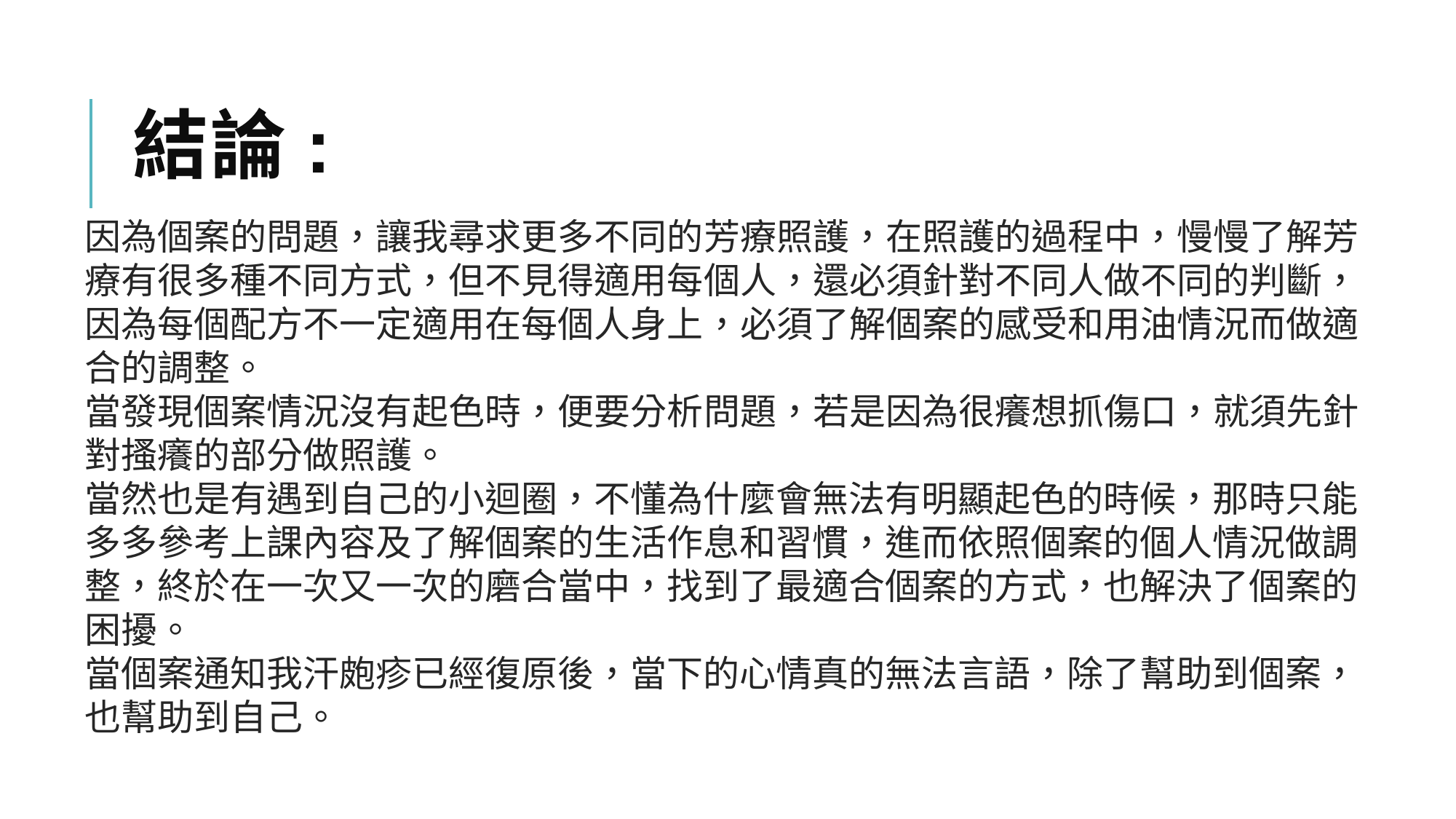

# 結論:
因為個案的問題，讓我尋求更多不同的芳療照護，在照護的過程中，慢慢了解芳療有很多種不同方式，但不見得適用每個人，還必須針對不同人做不同的判斷，因為每個配方不一定適用在每個人身上，必須了解個案的感受和用油情況而做適合的調整。
當發現個案情況沒有起色時，便要分析問題，若是因為很癢想抓傷口，就須先針對搔癢的部分做照護。
當然也是有遇到自己的小迴圈，不懂為什麼會無法有明顯起色的時候，那時只能多多參考上課內容及了解個案的生活作息和習慣，進而依照個案的個人情況做調整，終於在一次又一次的磨合當中，找到了最適合個案的方式，也解決了個案的困擾。
當個案通知我汗皰疹已經復原後，當下的心情真的無法言語，除了幫助到個案，也幫助到自己。